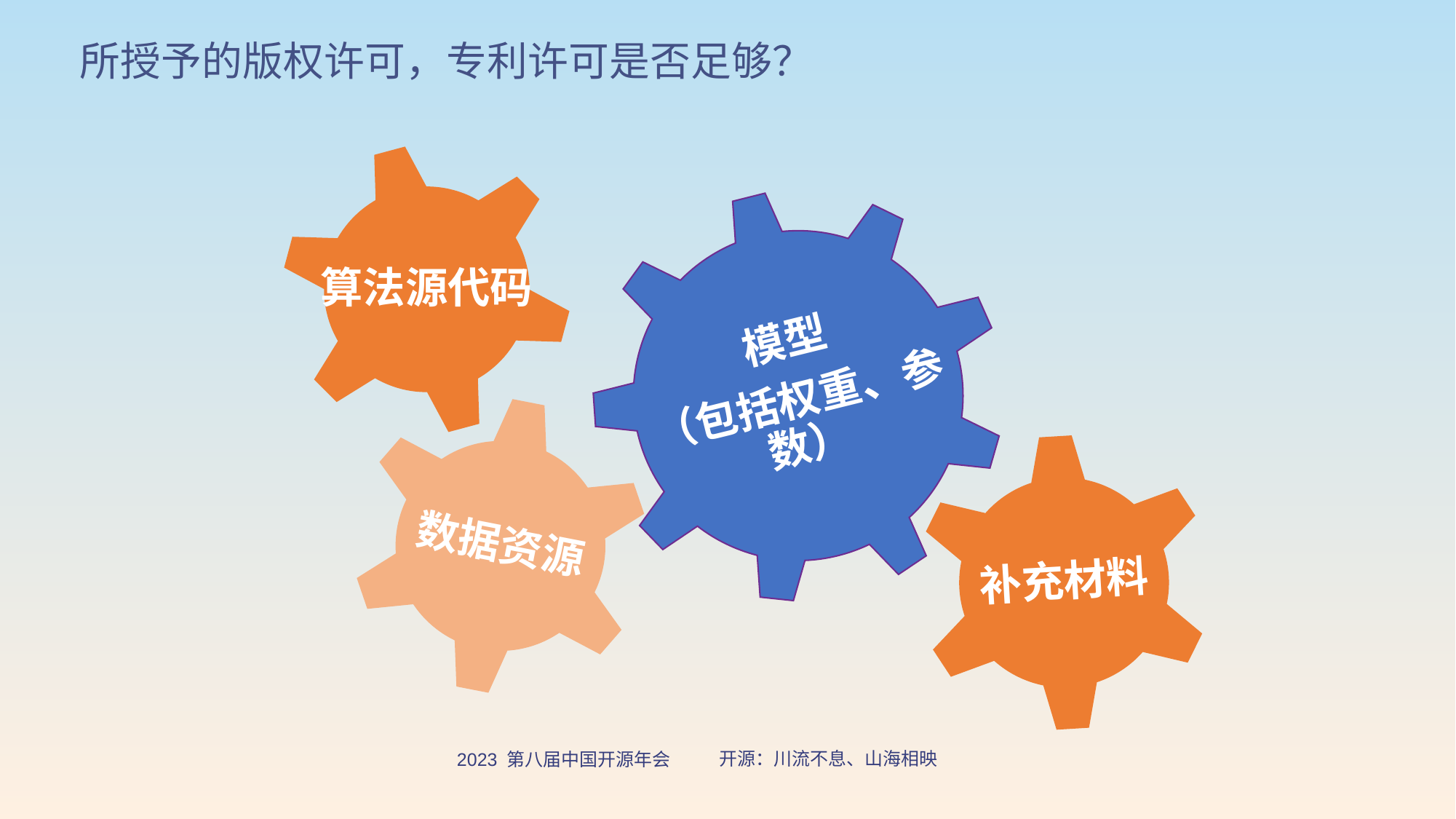

# 所授予的版权许可，专利许可是否足够？
算法源代码
模型
（包括权重、参数）
数据资源
补充材料